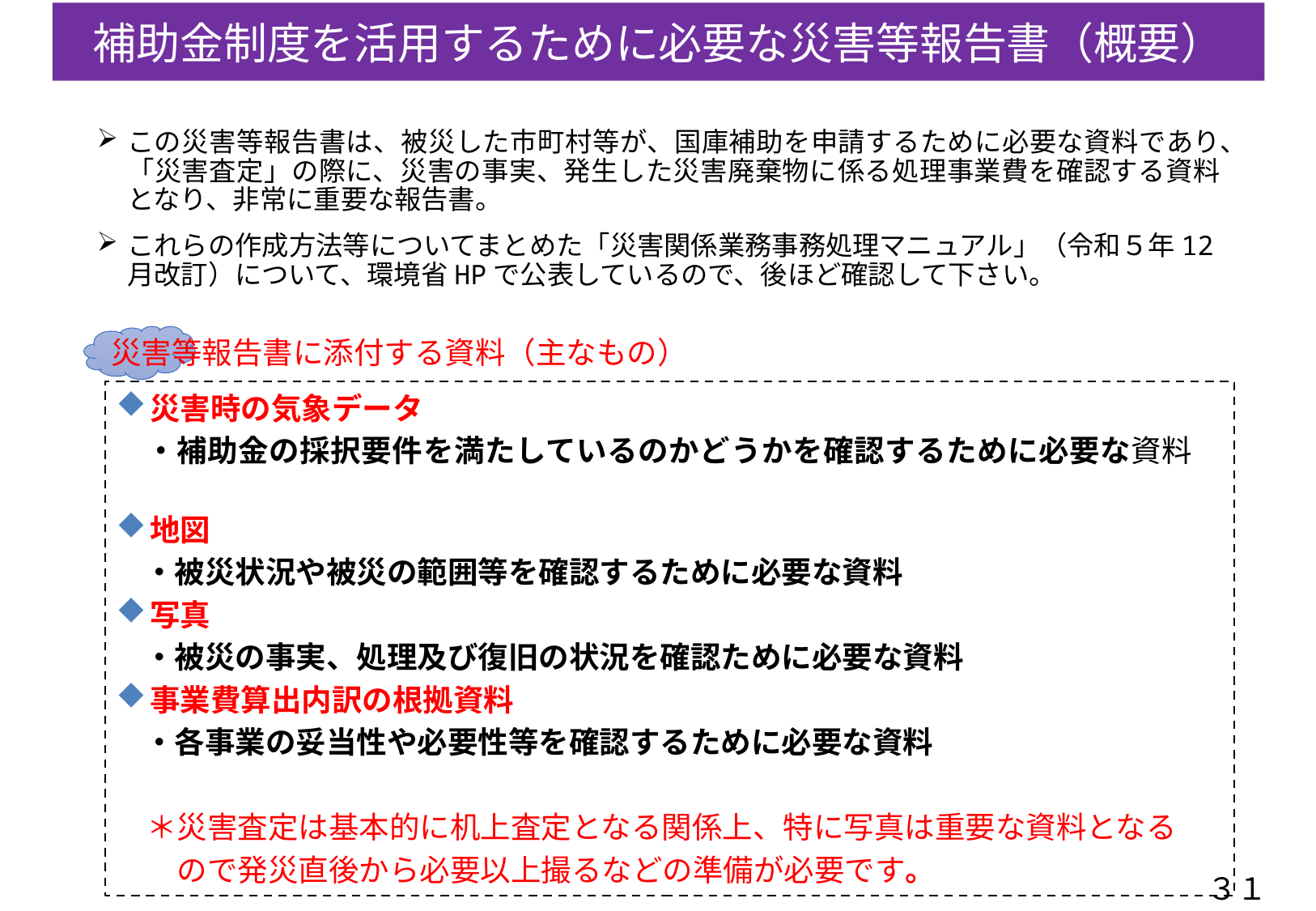

補助金制度を活用するために必要な災害等報告書（概要）
この災害等報告書は、被災した市町村等が、国庫補助を申請するために必要な資料であり、「災害査定」の際に、災害の事実、発生した災害廃棄物に係る処理事業費を確認する資料となり、非常に重要な報告書。
これらの作成方法等についてまとめた「災害関係業務事務処理マニュアル」（令和５年12月改訂）について、環境省HPで公表しているので、後ほど確認して下さい。
災害等報告書に添付する資料（主なもの）
災害時の気象データ
   ・補助金の採択要件を満たしているのかどうかを確認するために必要な資料
地図
   ・被災状況や被災の範囲等を確認するために必要な資料
写真
   ・被災の事実、処理及び復旧の状況を確認ために必要な資料
事業費算出内訳の根拠資料
   ・各事業の妥当性や必要性等を確認するために必要な資料

　＊災害査定は基本的に机上査定となる関係上、特に写真は重要な資料となる
　　ので発災直後から必要以上撮るなどの準備が必要です。
３１